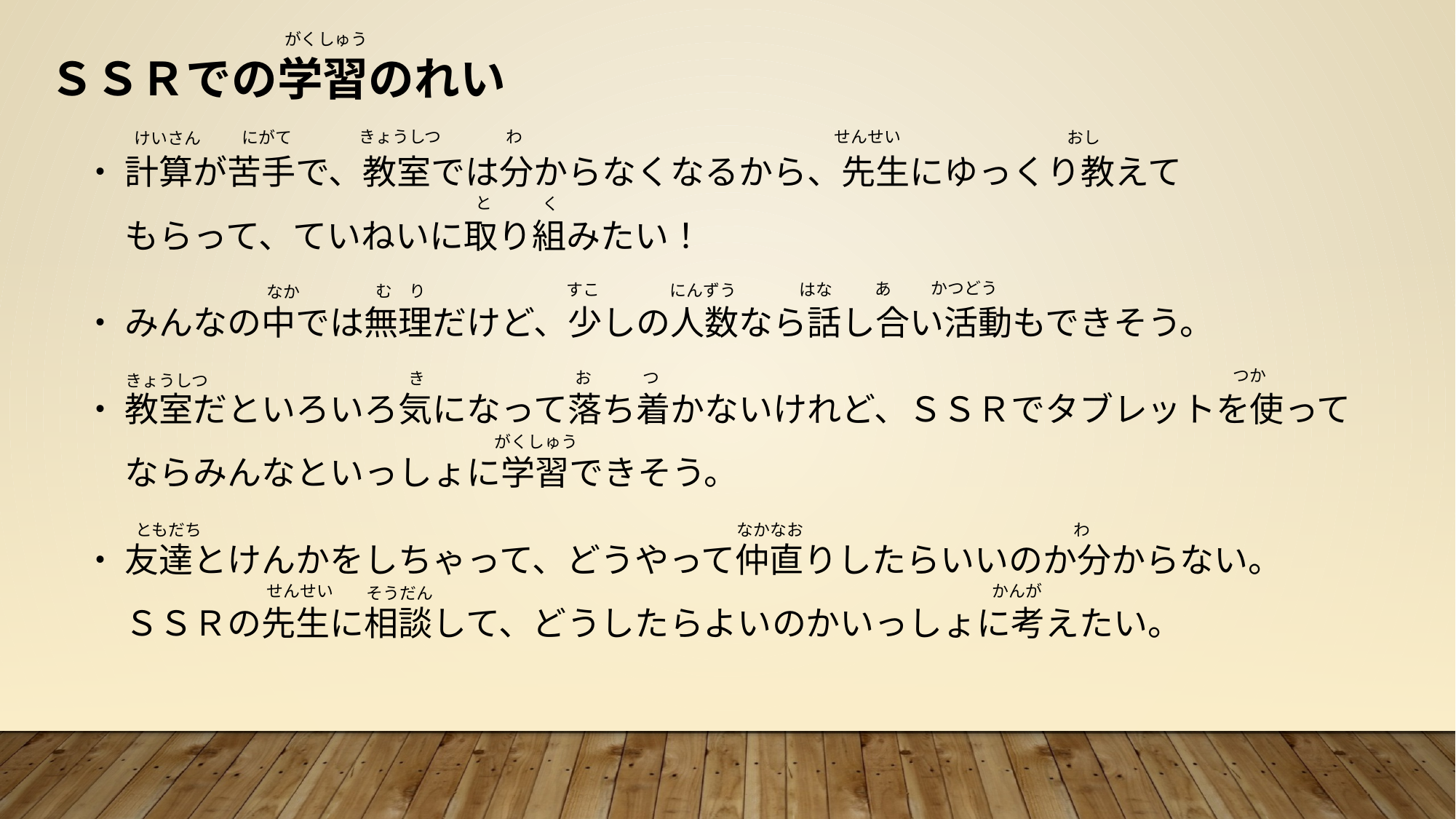

がくしゅう
ＳＳＲでの学習のれい

　・ 計算が苦手で、教室では分からなくなるから、先生にゆっくり教えて
　　 もらって、ていねいに取り組みたい！

　・ みんなの中では無理だけど、少しの人数なら話し合い活動もできそう。

　・ 教室だといろいろ気になって落ち着かないけれど、ＳＳＲでタブレットを使って
　　 ならみんなといっしょに学習できそう。

　・ 友達とけんかをしちゃって、どうやって仲直りしたらいいのか分からない。
　　 ＳＳＲの先生に相談して、どうしたらよいのかいっしょに考えたい。

わ
きょうしつ
せんせい
にがて
おし
けいさん
と
く
かつどう
あ
はな
すこ
にんずう
む　り
なか
つか
お
つ
き
きょうしつ
がくしゅう
なかなお
ともだち
わ
せんせい
かんが
そうだん